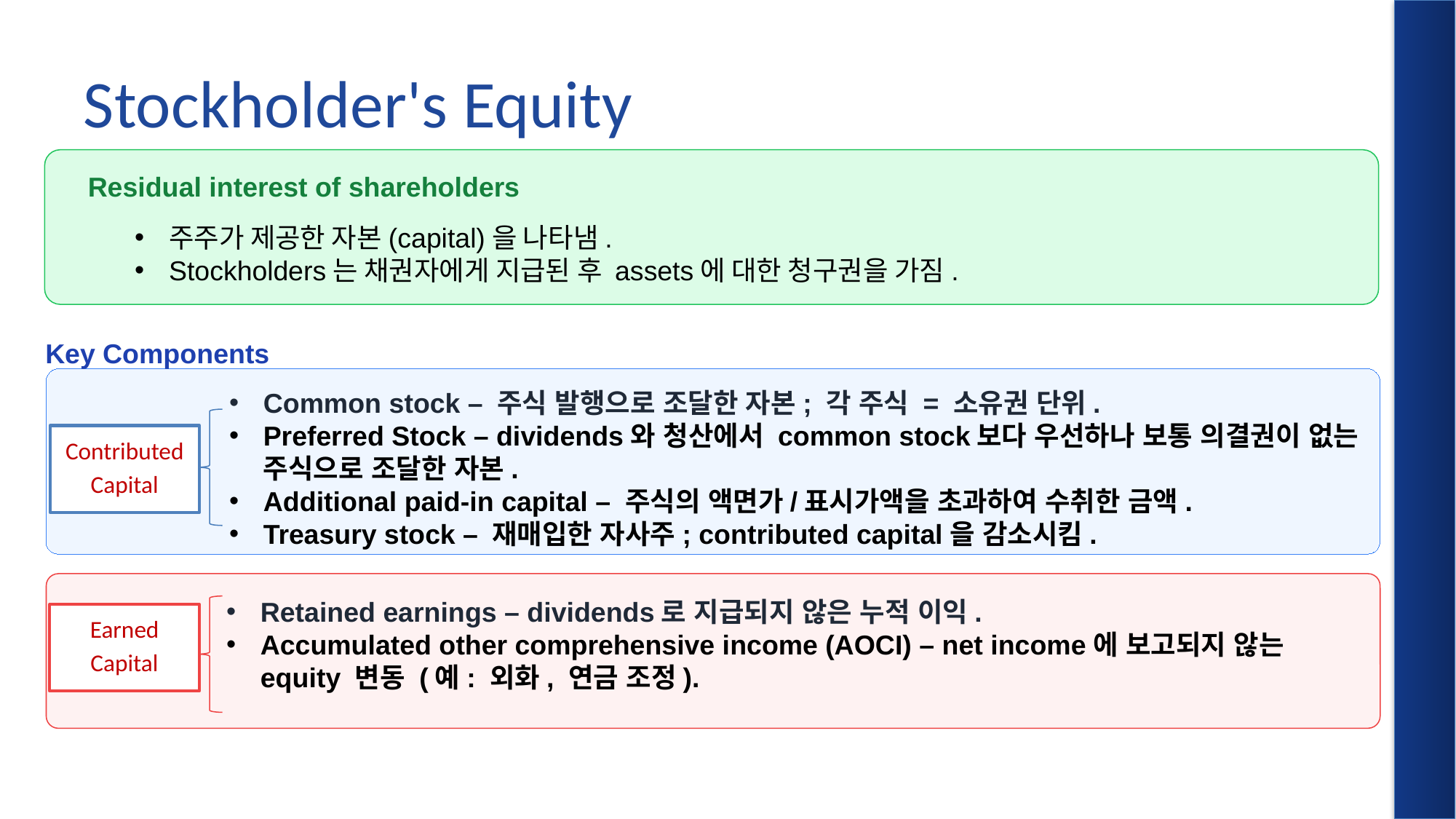

# Stockholder's Equity

Residual interest of shareholders

주주가 제공한 자본(capital)을 나타냄.
Stockholders는 채권자에게 지급된 후 assets에 대한 청구권을 가짐.

Key Components

Common stock – 주식 발행으로 조달한 자본; 각 주식 = 소유권 단위.
Preferred Stock – dividends와 청산에서 common stock보다 우선하나 보통 의결권이 없는 주식으로 조달한 자본.
Additional paid-in capital – 주식의 액면가/표시가액을 초과하여 수취한 금액.
Treasury stock – 재매입한 자사주; contributed capital을 감소시킴.

Contributed Capital

Retained earnings – dividends로 지급되지 않은 누적 이익.
Accumulated other comprehensive income (AOCI) – net income에 보고되지 않는 equity 변동 (예: 외화, 연금 조정).

Earned Capital